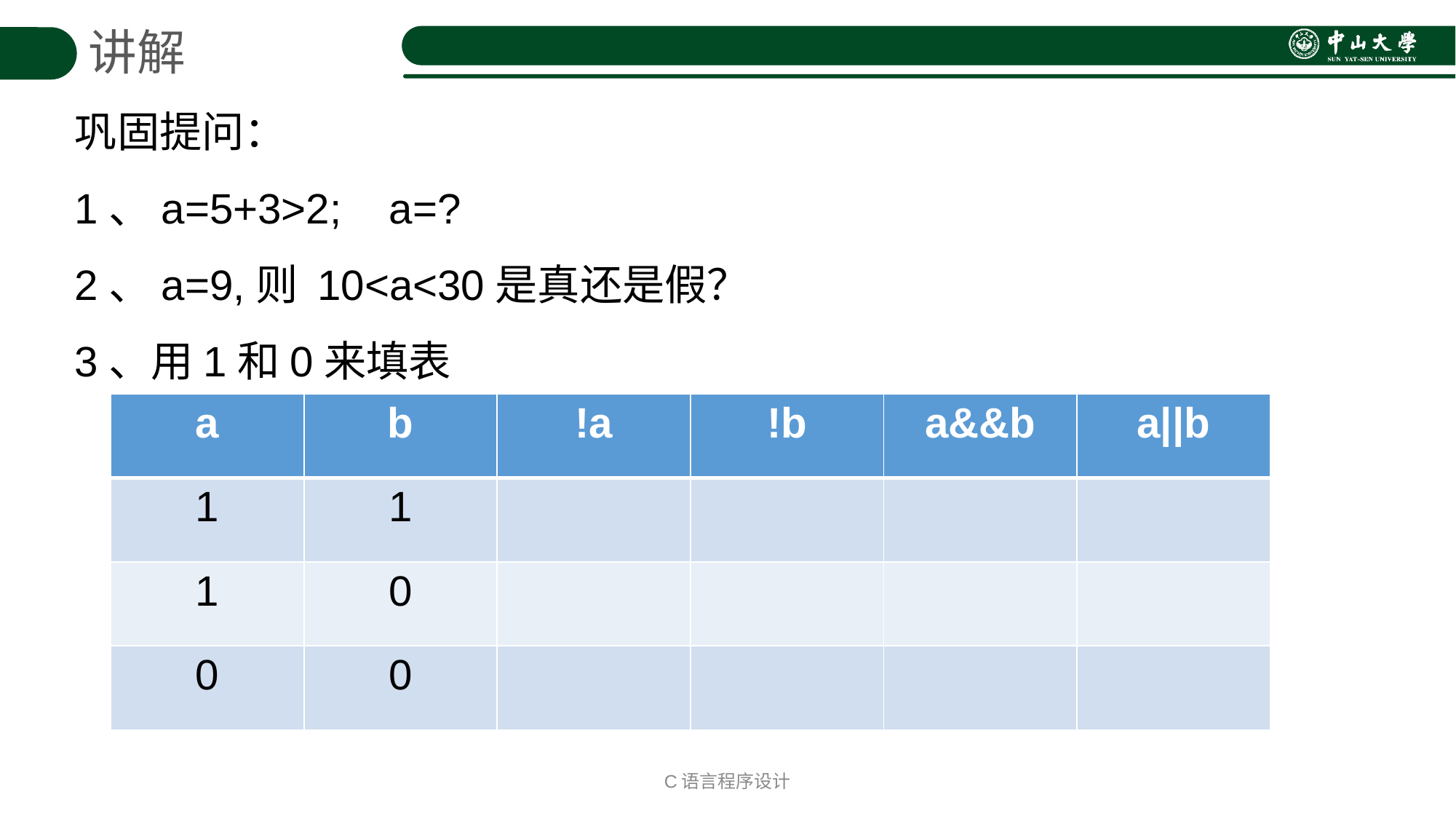

讲解
巩固提问：
1、a=5+3>2;    a=?
2、a=9,则 10<a<30是真还是假？
3、用1和0来填表

| a | b | !a | !b | a&&b | a||b |
| --- | --- | --- | --- | --- | --- |
| 1 | 1 |  |  |  |  |
| 1 | 0 |  |  |  |  |
| 0 | 0 |  |  |  |  |

C语言程序设计
23